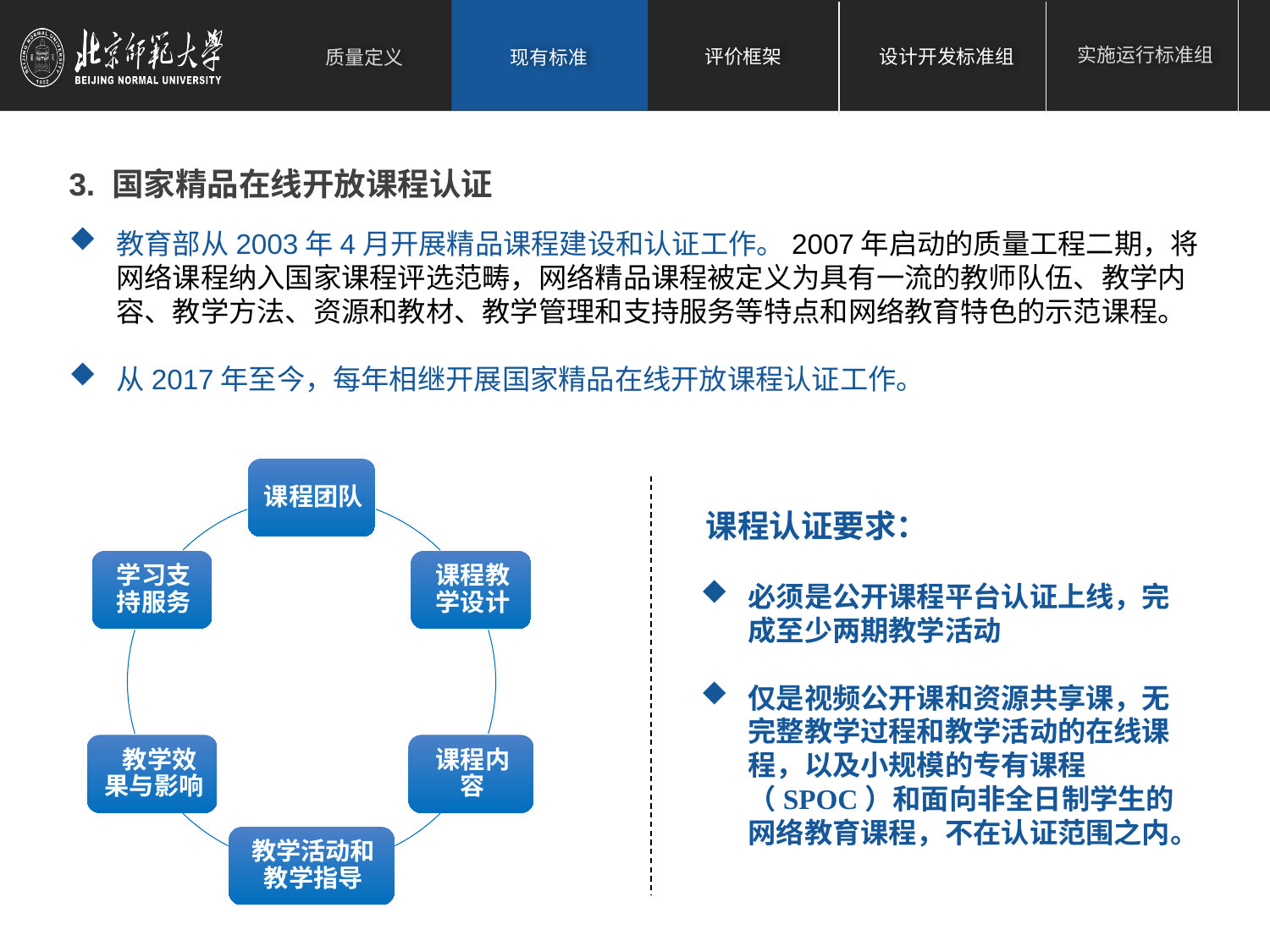

3. 国家精品在线开放课程认证
教育部从2003年4月开展精品课程建设和认证工作。2007年启动的质量工程二期，将网络课程纳入国家课程评选范畴，网络精品课程被定义为具有一流的教师队伍、教学内容、教学方法、资源和教材、教学管理和支持服务等特点和网络教育特色的示范课程。

从2017年至今，每年相继开展国家精品在线开放课程认证工作。
课程团队
课程教学设计
课程内容
教学活动和教学指导
 教学效果与影响
学习支持服务
课程认证要求：
必须是公开课程平台认证上线，完成至少两期教学活动

仅是视频公开课和资源共享课，无完整教学过程和教学活动的在线课程，以及小规模的专有课程（SPOC）和面向非全日制学生的网络教育课程，不在认证范围之内。